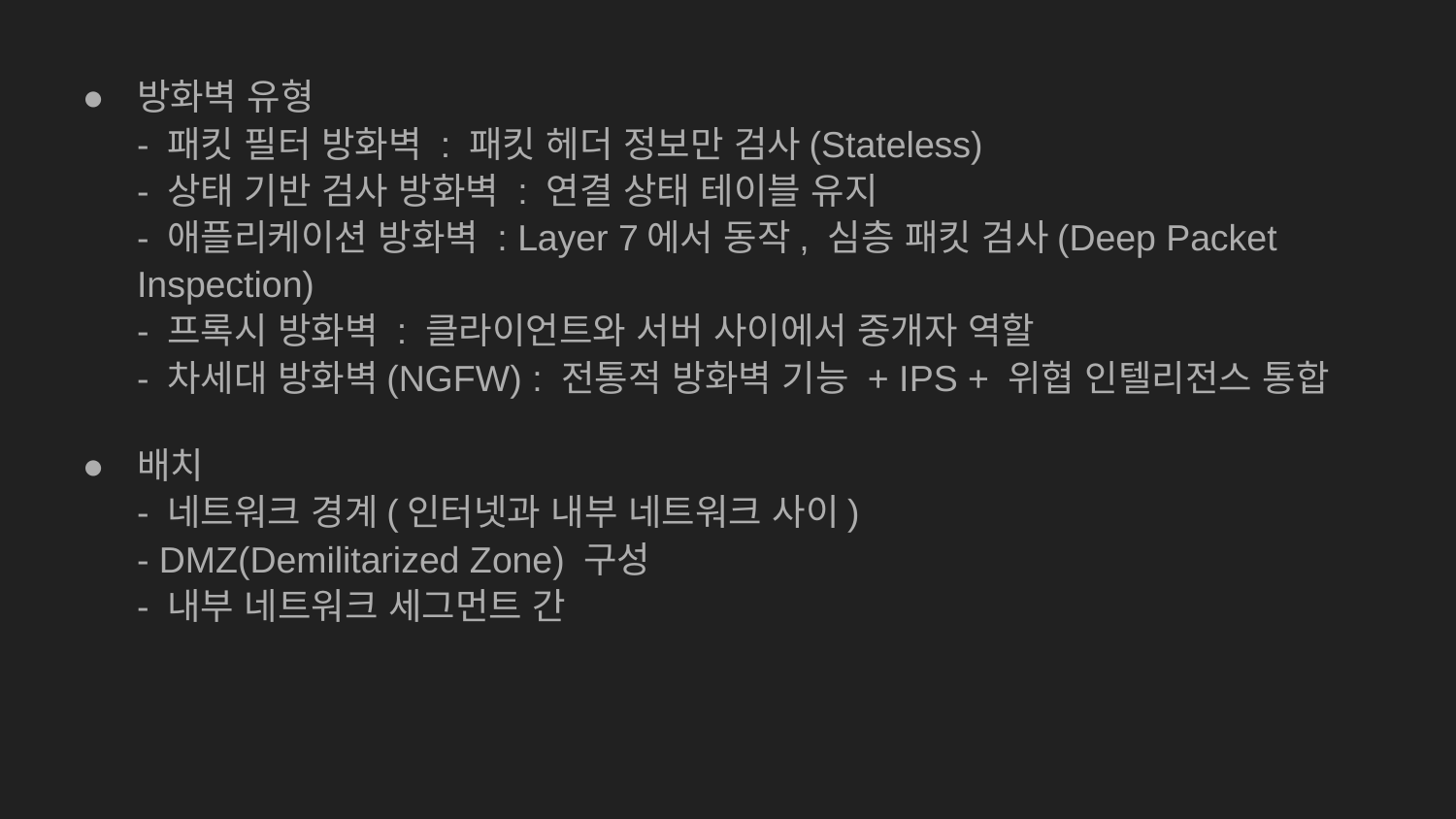

방화벽 유형
- 패킷 필터 방화벽 : 패킷 헤더 정보만 검사(Stateless)
- 상태 기반 검사 방화벽 : 연결 상태 테이블 유지
- 애플리케이션 방화벽 : Layer 7에서 동작, 심층 패킷 검사(Deep Packet Inspection)
- 프록시 방화벽 : 클라이언트와 서버 사이에서 중개자 역할
- 차세대 방화벽(NGFW) : 전통적 방화벽 기능 + IPS + 위협 인텔리전스 통합
배치
- 네트워크 경계(인터넷과 내부 네트워크 사이)
- DMZ(Demilitarized Zone) 구성
- 내부 네트워크 세그먼트 간